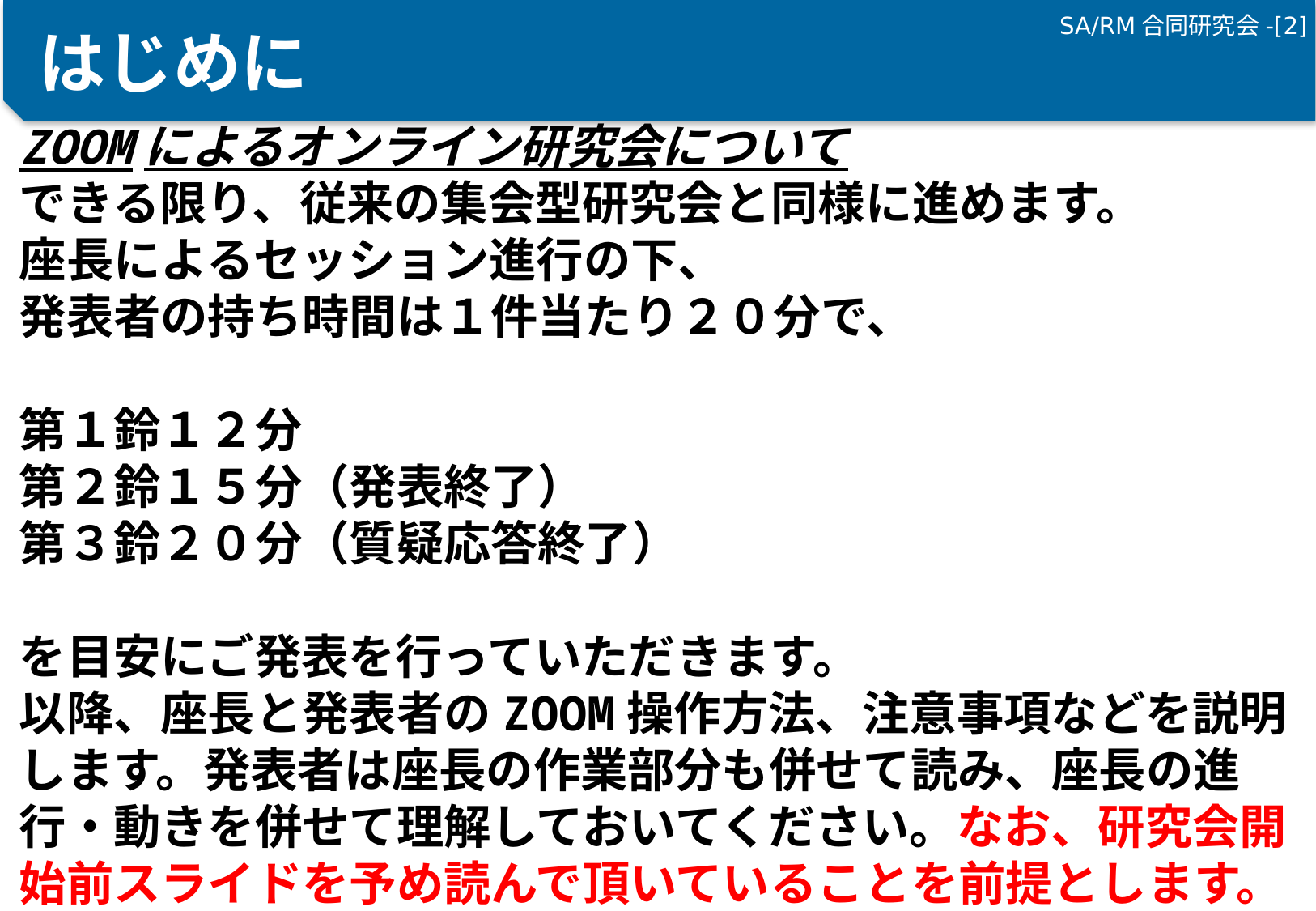

# はじめに
ZOOMによるオンライン研究会について
できる限り、従来の集会型研究会と同様に進めます。
座長によるセッション進行の下、
発表者の持ち時間は１件当たり２０分で、

第１鈴１２分
第２鈴１５分（発表終了）
第３鈴２０分（質疑応答終了）

を目安にご発表を行っていただきます。
以降、座長と発表者のZOOM操作方法、注意事項などを説明します。発表者は座長の作業部分も併せて読み、座長の進行・動きを併せて理解しておいてください。なお、研究会開始前スライドを予め読んで頂いていることを前提とします。